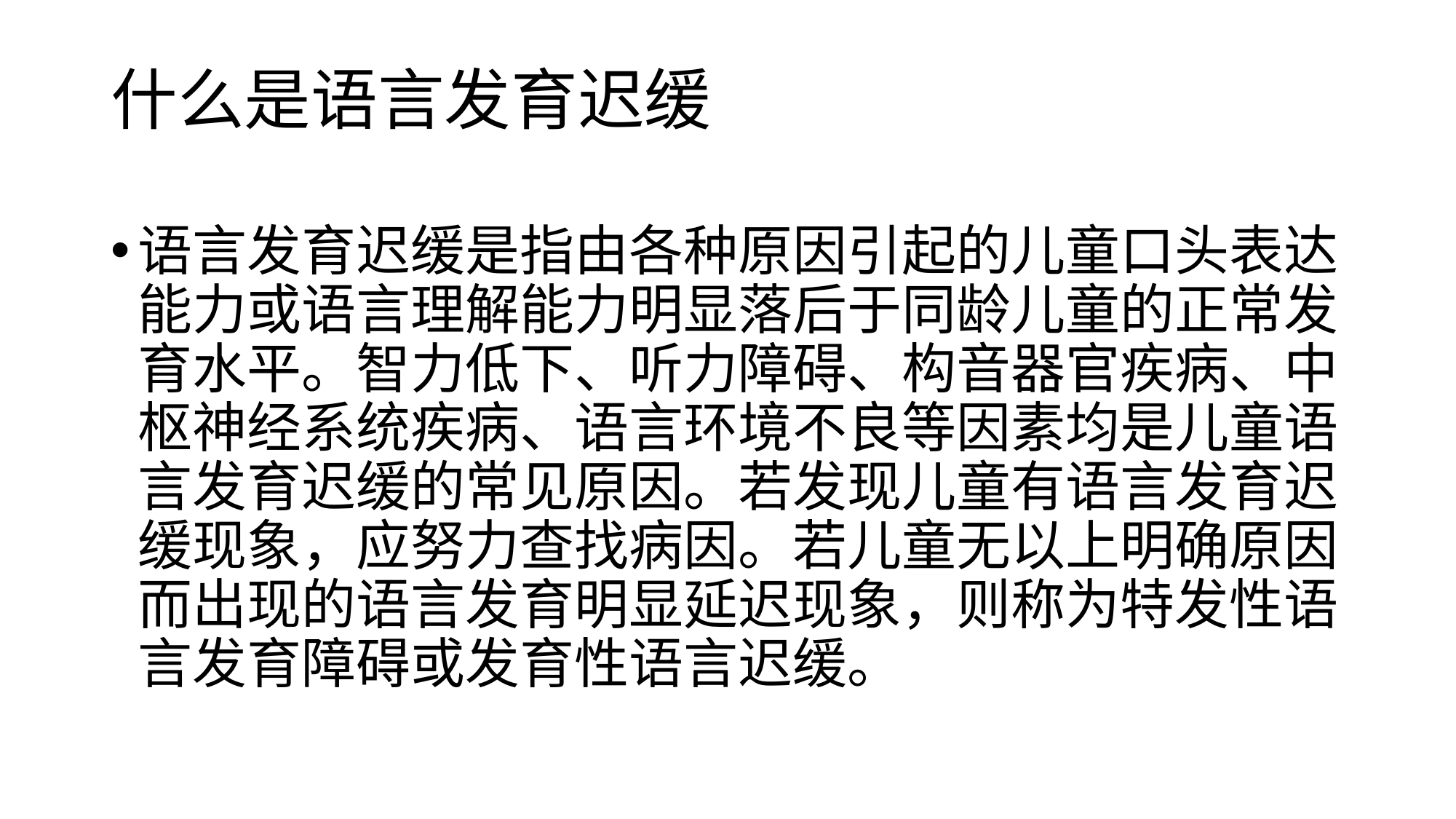

# 什么是语言发育迟缓
语言发育迟缓是指由各种原因引起的儿童口头表达能力或语言理解能力明显落后于同龄儿童的正常发育水平。智力低下、听力障碍、构音器官疾病、中枢神经系统疾病、语言环境不良等因素均是儿童语言发育迟缓的常见原因。若发现儿童有语言发育迟缓现象，应努力查找病因。若儿童无以上明确原因而出现的语言发育明显延迟现象，则称为特发性语言发育障碍或发育性语言迟缓。